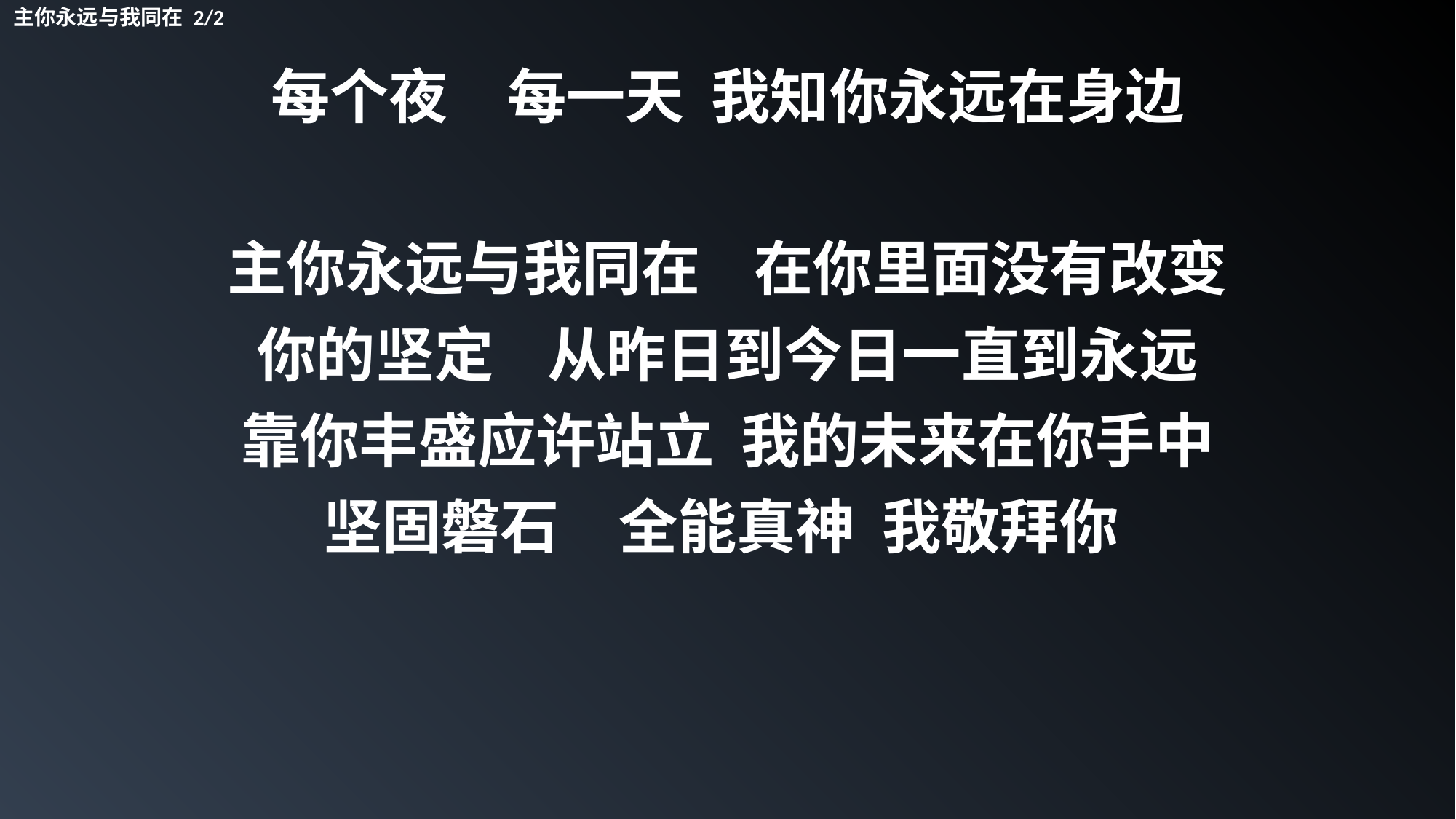

主你永远与我同在 2/2
每个夜　每一天  我知你永远在身边

主你永远与我同在    在你里面没有改变
你的坚定    从昨日到今日一直到永远
靠你丰盛应许站立  我的未来在你手中
坚固磐石　全能真神  我敬拜你